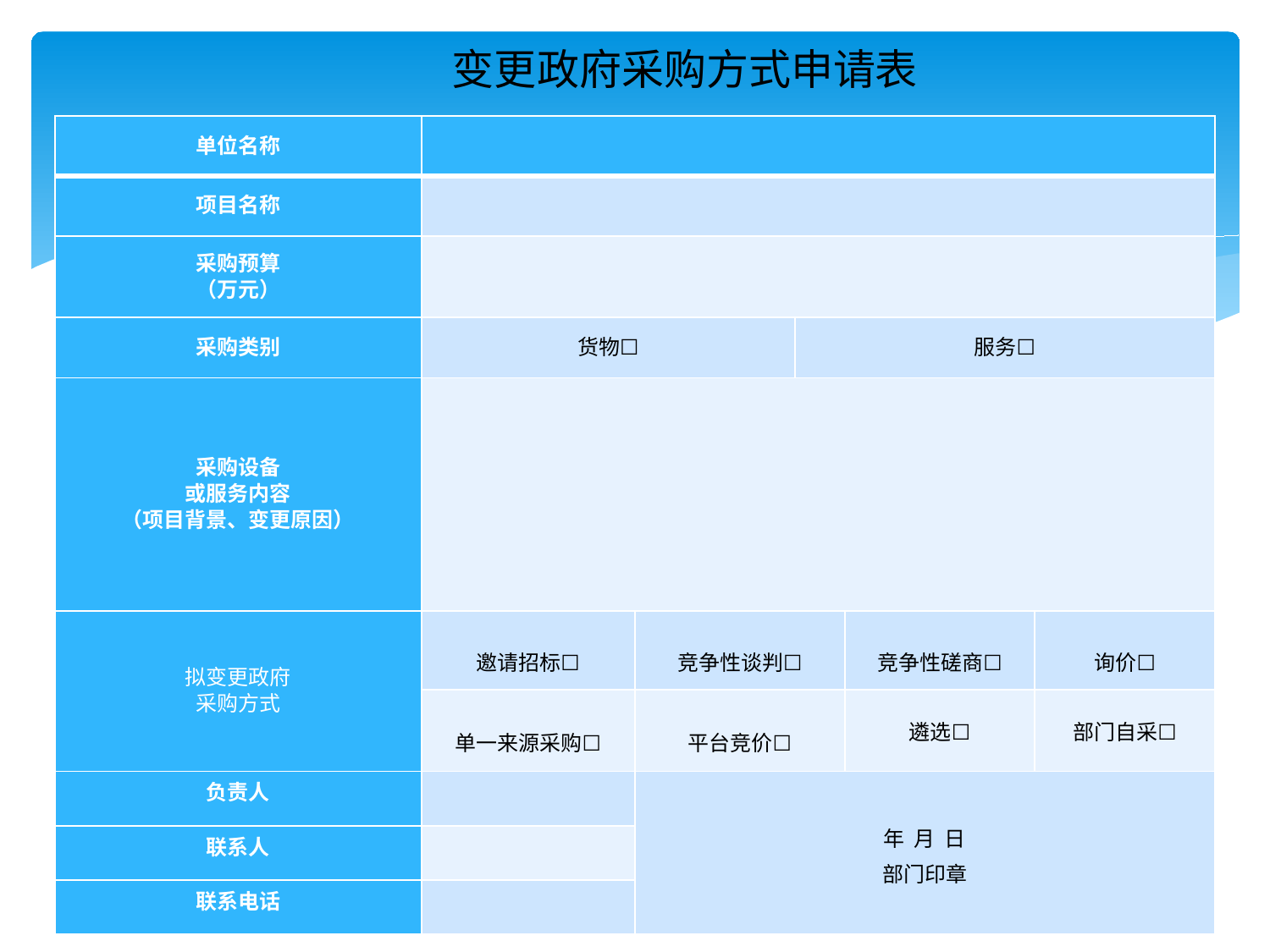

变更政府采购方式申请表

| 单位名称 |  |  |  |  |  |
| --- | --- | --- | --- | --- | --- |
| 项目名称 |  |  |  |  |  |
| 采购预算 （万元） |  |  |  |  |  |
| 采购类别 | 货物☐ |  | 服务☐ |  |  |
| 采购设备 或服务内容 （项目背景、变更原因） |  |  |  |  |  |
| 拟变更政府 采购方式 | 邀请招标☐ | 竞争性谈判☐ |  | 竞争性磋商☐ | 询价☐ |
|  | 单一来源采购☐ | 平台竞价☐ |  | 遴选☐ | 部门自采☐ |
| 负责人 |  | 年 月 日 部门印章 |  |  |  |
| 联系人 |  |  |  |  |  |
| 联系电话 |  |  |  |  |  |